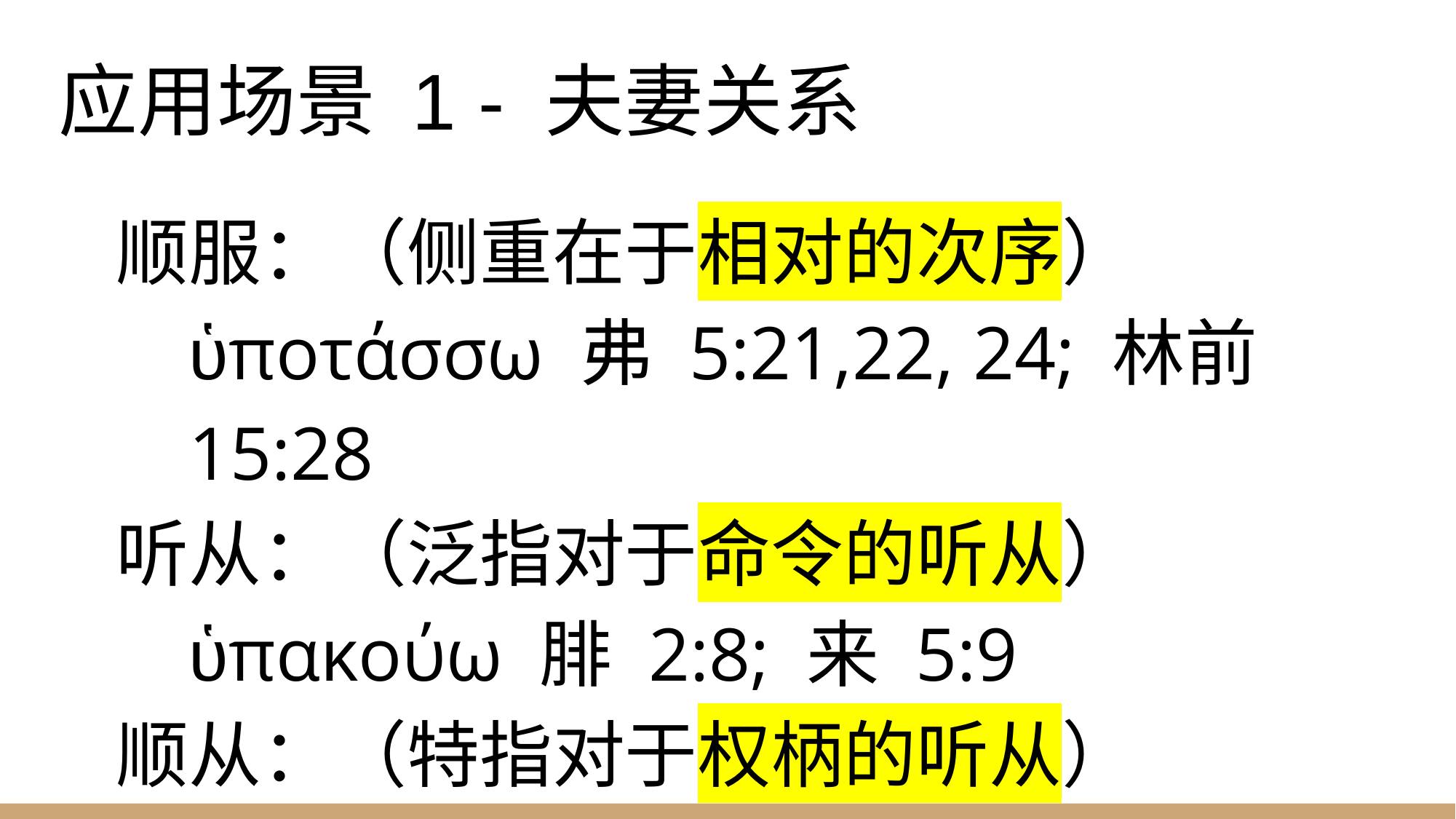

# 应用场景 1 - 夫妻关系
顺服：（侧重在于相对的次序）
ὑποτάσσω 弗 5:21,22, 24; 林前15:28
听从：（泛指对于命令的听从）
ὑπακούω 腓 2:8; 来 5:9
顺从：（特指对于权柄的听从）
	πειθαρχέω 徒 5:29;